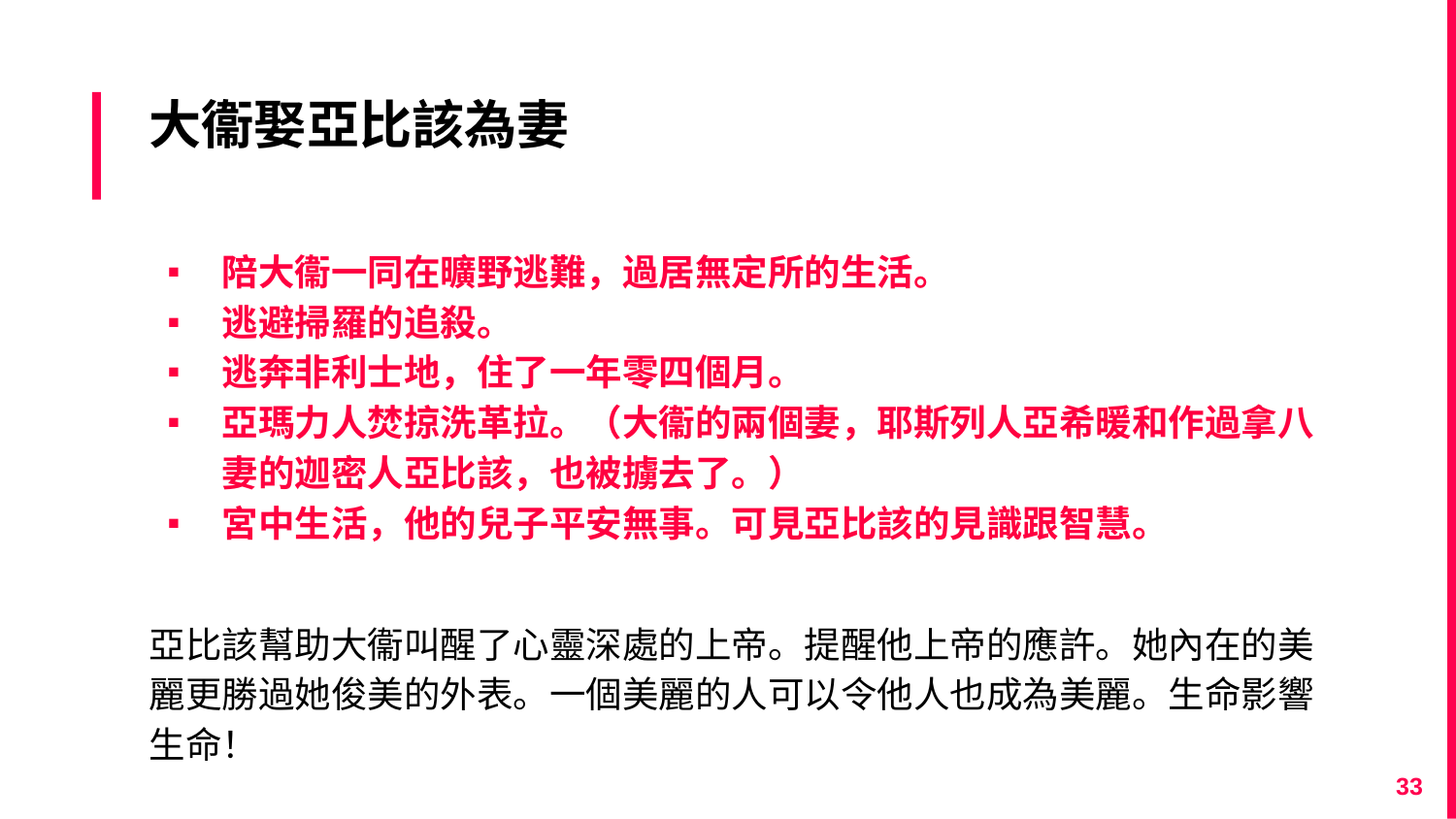

# 大衞娶亞比該為妻
陪大衞一同在曠野逃難，過居無定所的生活。
逃避掃羅的追殺。
逃奔非利士地，住了一年零四個月。
亞瑪力人焚掠洗革拉。（大衞的兩個妻，耶斯列人亞希暖和作過拿八妻的迦密人亞比該，也被擄去了。）
宮中生活，他的兒子平安無事。可見亞比該的見識跟智慧。

亞比該幫助大衞叫醒了心靈深處的上帝。提醒他上帝的應許。她內在的美麗更勝過她俊美的外表。一個美麗的人可以令他人也成為美麗。生命影響生命！

33